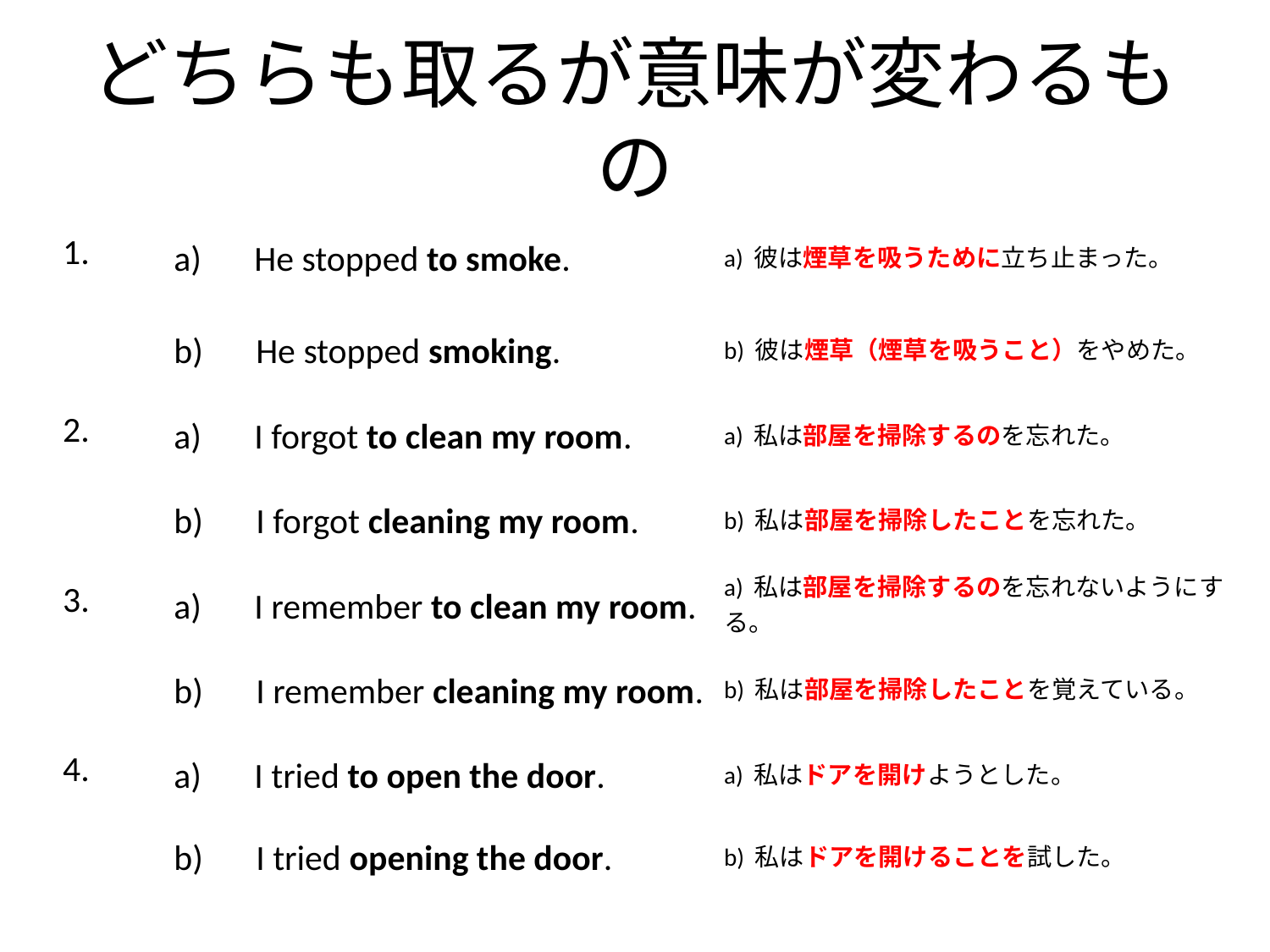

# どちらも取るが意味が変わるもの
| 1. | a)　He stopped to smoke. | a) 彼は煙草を吸うために立ち止まった。 |
| --- | --- | --- |
|  | b)　He stopped smoking. | b) 彼は煙草（煙草を吸うこと）をやめた。 |
| 2. | a)　I forgot to clean my room. | a) 私は部屋を掃除するのを忘れた。 |
|  | b)　I forgot cleaning my room. | b) 私は部屋を掃除したことを忘れた。 |
| 3. | a)　I remember to clean my room. | a) 私は部屋を掃除するのを忘れないようにする。 |
|  | b)　I remember cleaning my room. | b) 私は部屋を掃除したことを覚えている。 |
| 4. | a)　I tried to open the door. | a) 私はドアを開けようとした。 |
|  | b)　I tried opening the door. | b) 私はドアを開けることを試した。 |